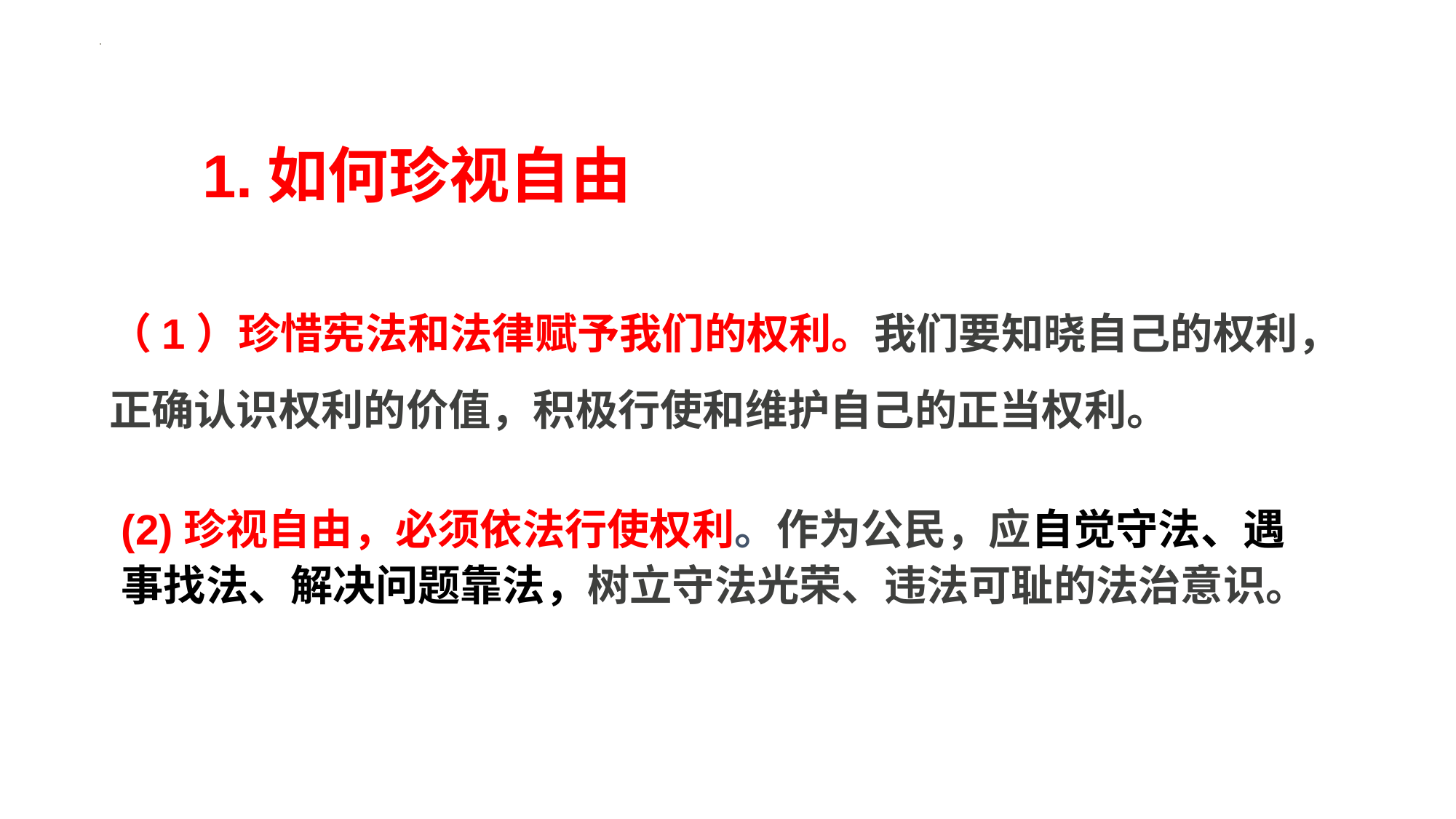

1.如何珍视自由
（1）珍惜宪法和法律赋予我们的权利。我们要知晓自己的权利，正确认识权利的价值，积极行使和维护自己的正当权利。
(2)珍视自由，必须依法行使权利。作为公民，应自觉守法、遇事找法、解决问题靠法，树立守法光荣、违法可耻的法治意识。